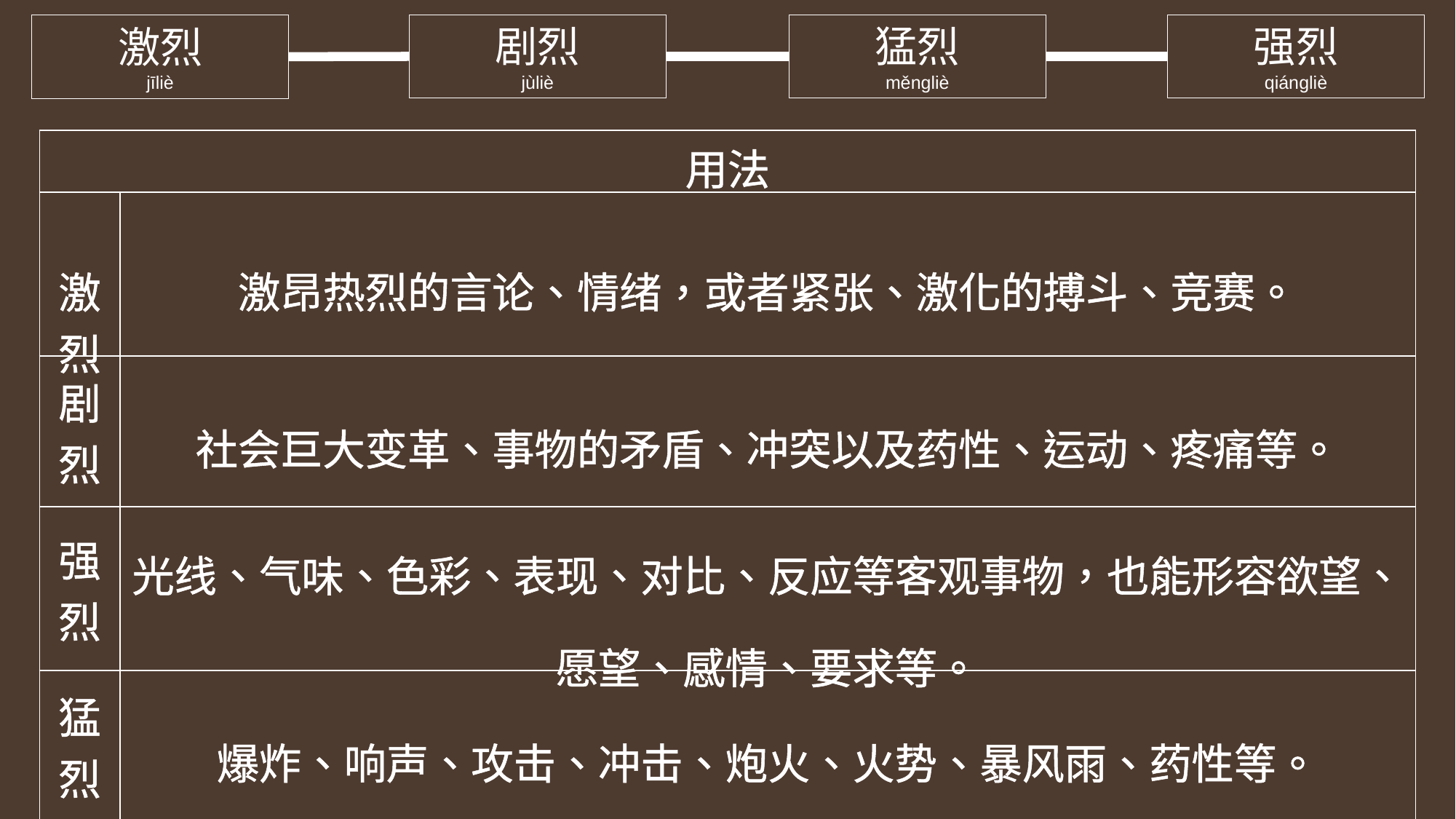

剧烈
jùliè
猛烈
měngliè
强烈
qiángliè
激烈
jīliè
| 用法 |  |
| --- | --- |
| 激烈 | 激昂热烈的言论、情绪，或者紧张、激化的搏斗、竞赛。 |
| 剧烈 | 社会巨大变革、事物的矛盾、冲突以及药性、运动、疼痛等。 |
| 强烈 | 光线、气味、色彩、表现、对比、反应等客观事物，也能形容欲望、愿望、感情、要求等。 |
| 猛烈 | 爆炸、响声、攻击、冲击、炮火、火势、暴风雨、药性等。 |